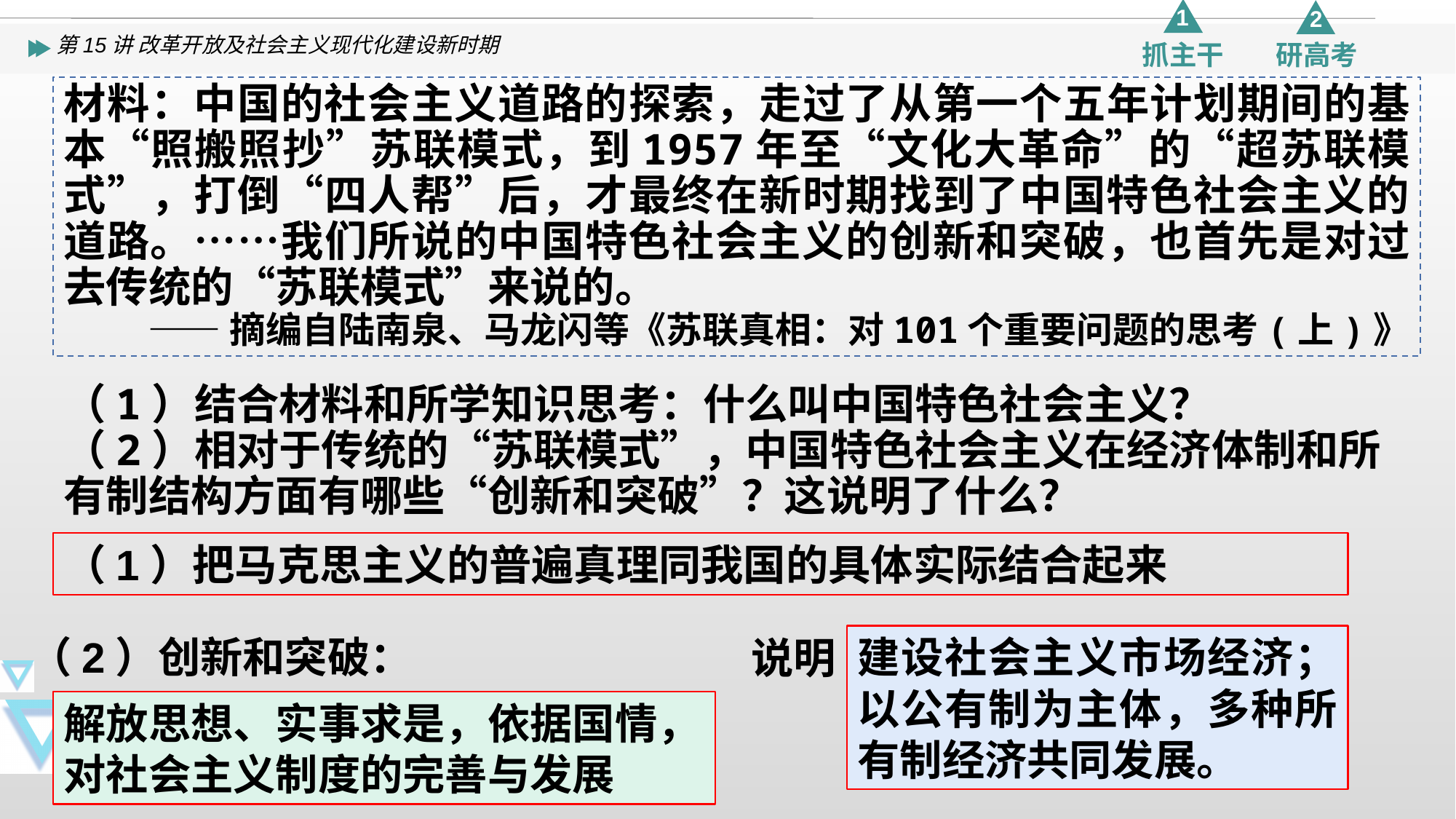

材料：中国的社会主义道路的探索，走过了从第一个五年计划期间的基本“照搬照抄”苏联模式，到1957年至“文化大革命”的“超苏联模式”，打倒“四人帮”后，才最终在新时期找到了中国特色社会主义的道路。……我们所说的中国特色社会主义的创新和突破，也首先是对过去传统的“苏联模式”来说的。
——摘编自陆南泉、马龙闪等《苏联真相：对101个重要问题的思考(上)》
（1）结合材料和所学知识思考：什么叫中国特色社会主义？
（2）相对于传统的“苏联模式”，中国特色社会主义在经济体制和所有制结构方面有哪些“创新和突破”？这说明了什么？
（1）把马克思主义的普遍真理同我国的具体实际结合起来
（2）创新和突破：
建设社会主义市场经济；以公有制为主体，多种所有制经济共同发展。
说明
解放思想、实事求是，依据国情，对社会主义制度的完善与发展